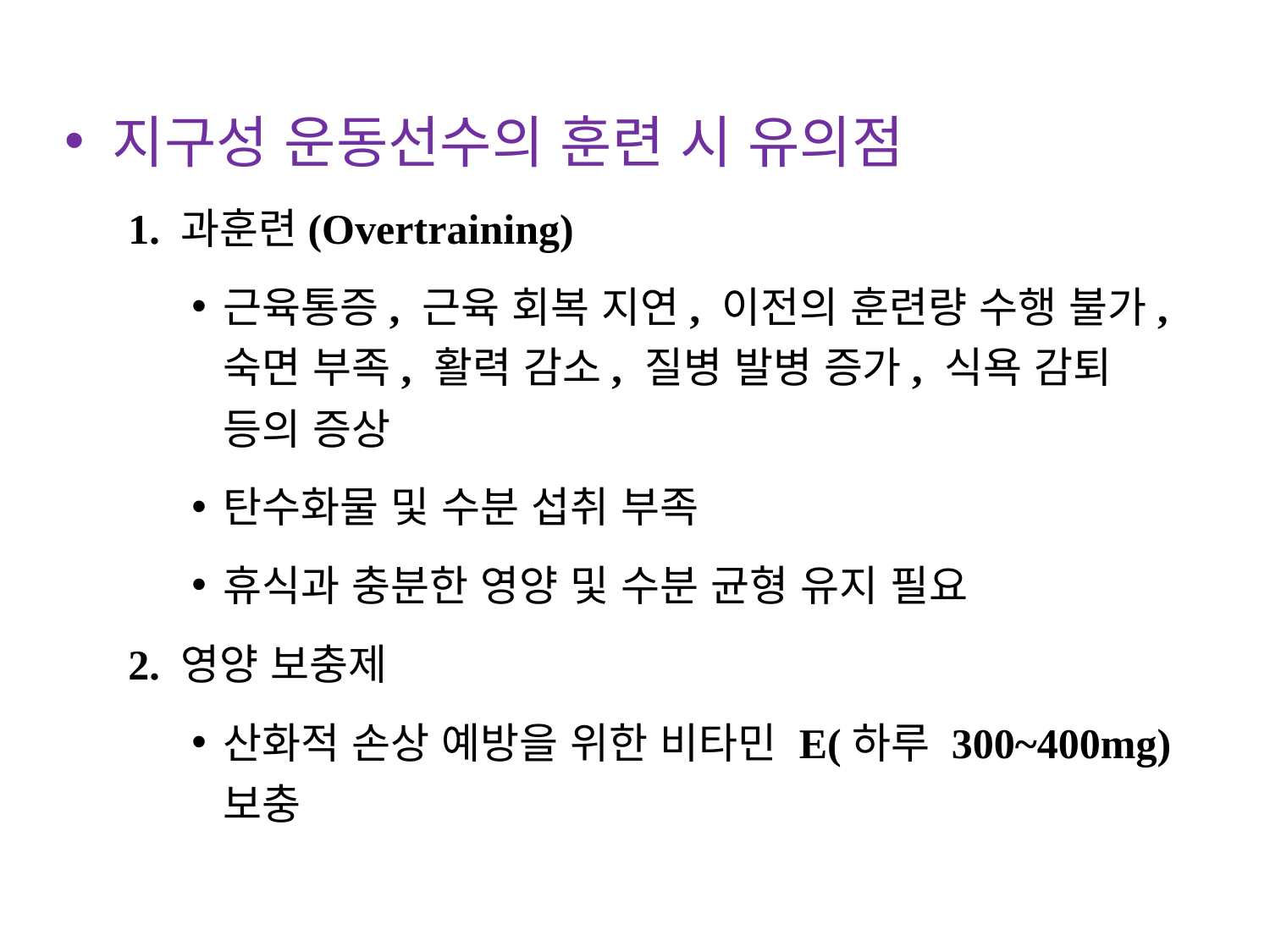

지구성 운동선수의 훈련 시 유의점
1. 과훈련(Overtraining)
근육통증, 근육 회복 지연, 이전의 훈련량 수행 불가, 숙면 부족, 활력 감소, 질병 발병 증가, 식욕 감퇴 등의 증상
탄수화물 및 수분 섭취 부족
휴식과 충분한 영양 및 수분 균형 유지 필요
2. 영양 보충제
산화적 손상 예방을 위한 비타민 E(하루 300~400mg) 보충